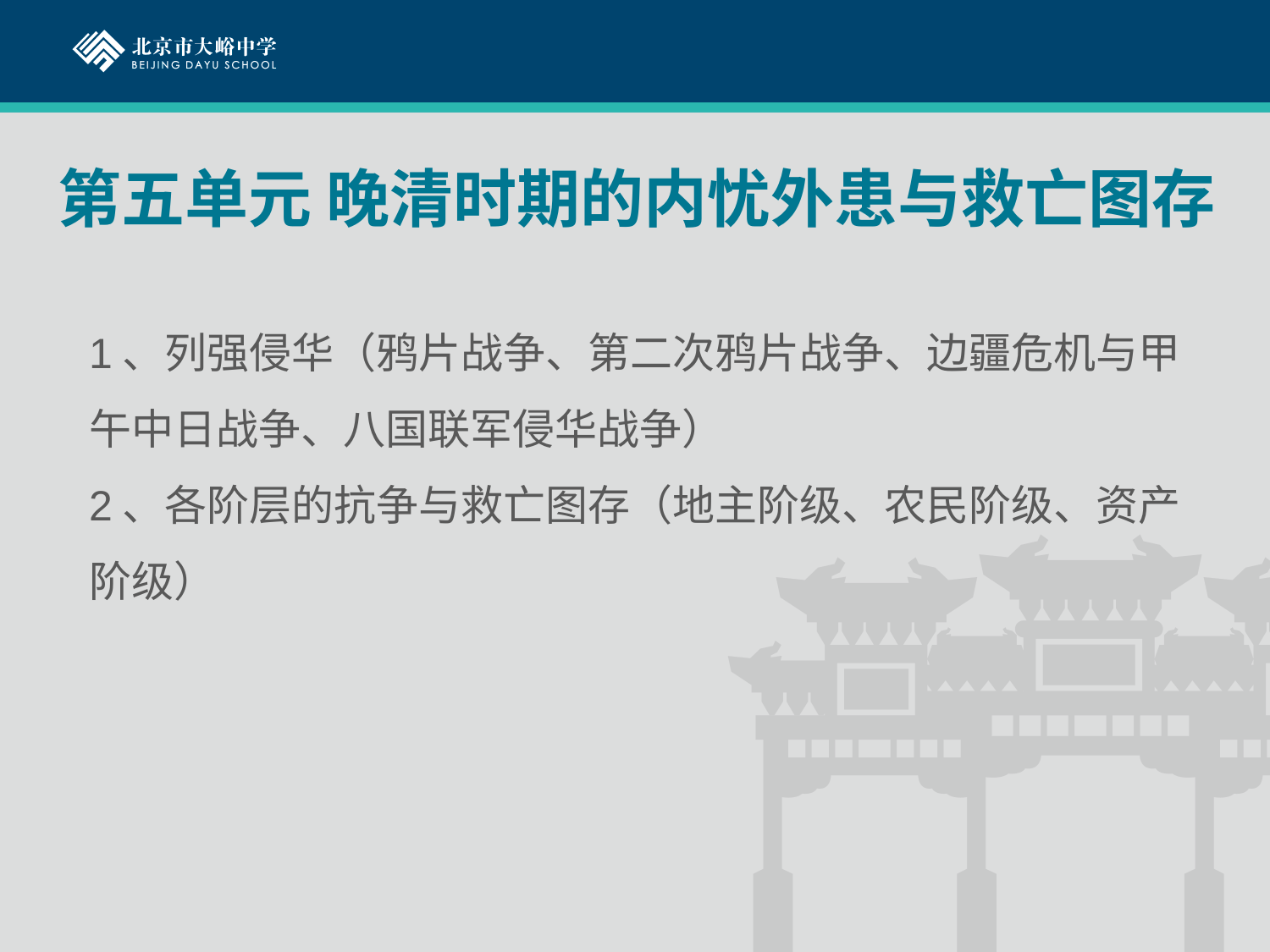

# 第五单元 晚清时期的内忧外患与救亡图存
1、列强侵华（鸦片战争、第二次鸦片战争、边疆危机与甲午中日战争、八国联军侵华战争）
2、各阶层的抗争与救亡图存（地主阶级、农民阶级、资产阶级）